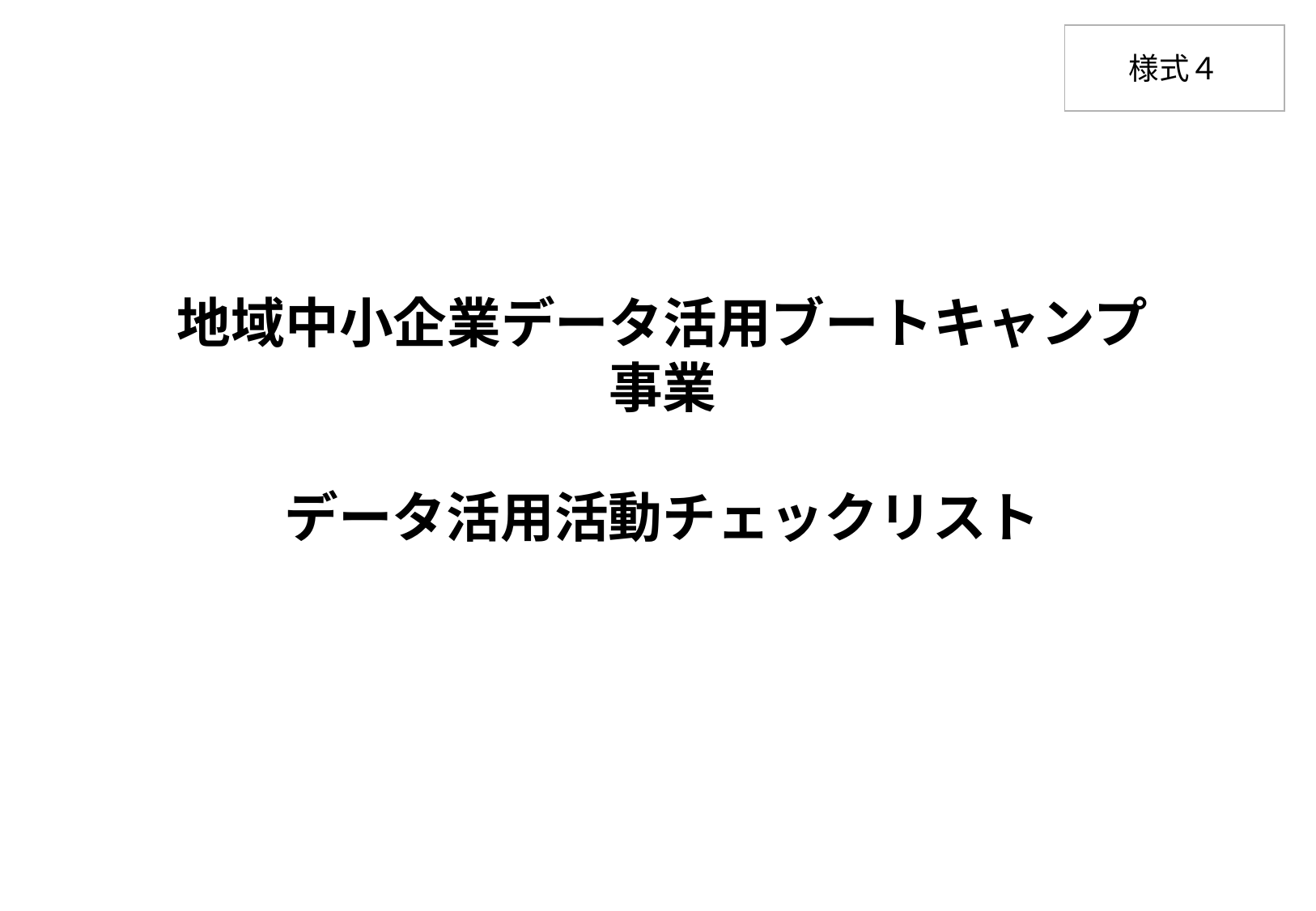

様式４
地域中小企業データ活用ブートキャンプ事業

データ活用活動チェックリスト